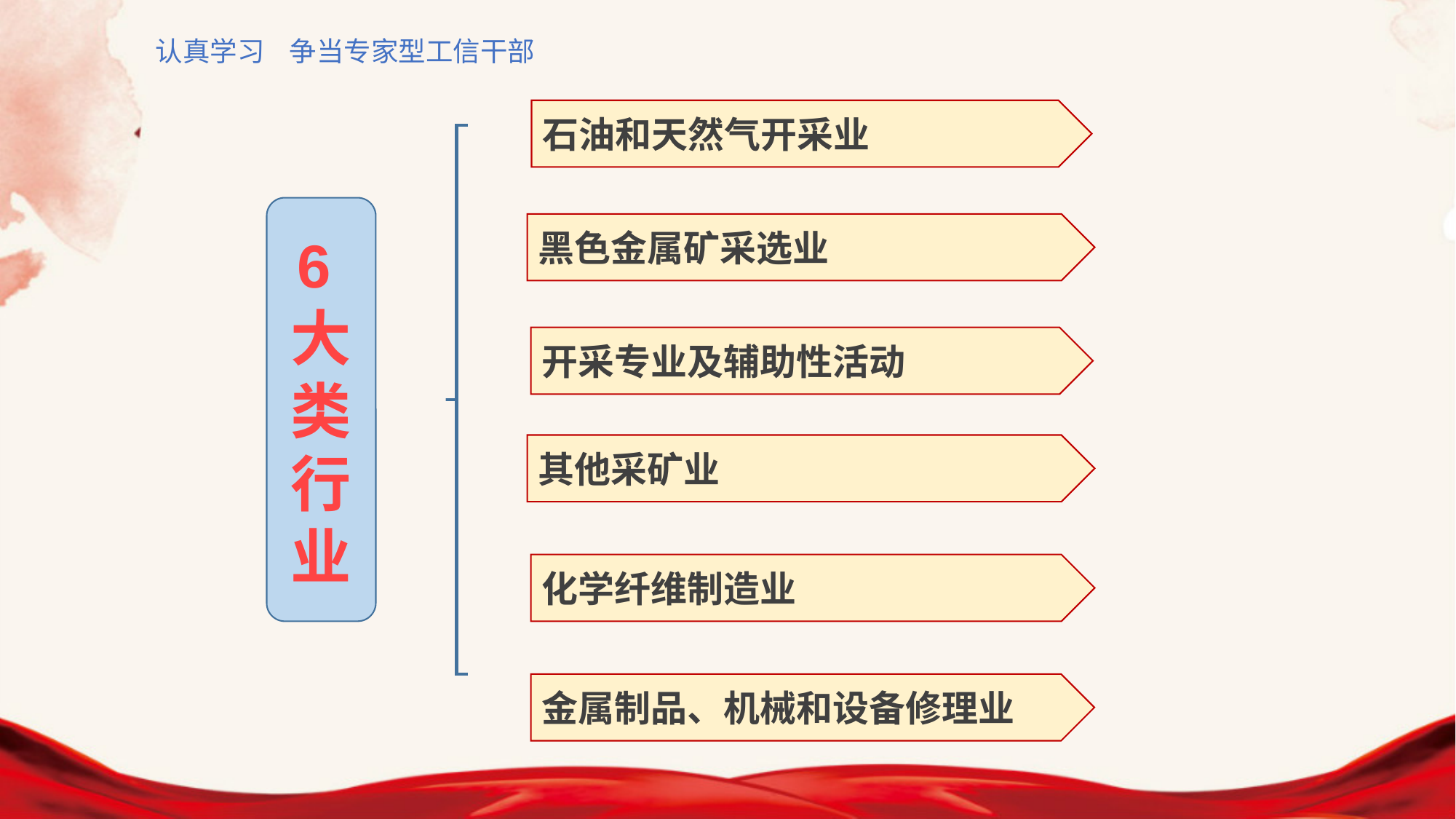

认真学习    争当专家型工信干部
石油和天然气开采业

6大类行业
黑色金属矿采选业
开采专业及辅助性活动
其他采矿业
化学纤维制造业
金属制品、机械和设备修理业